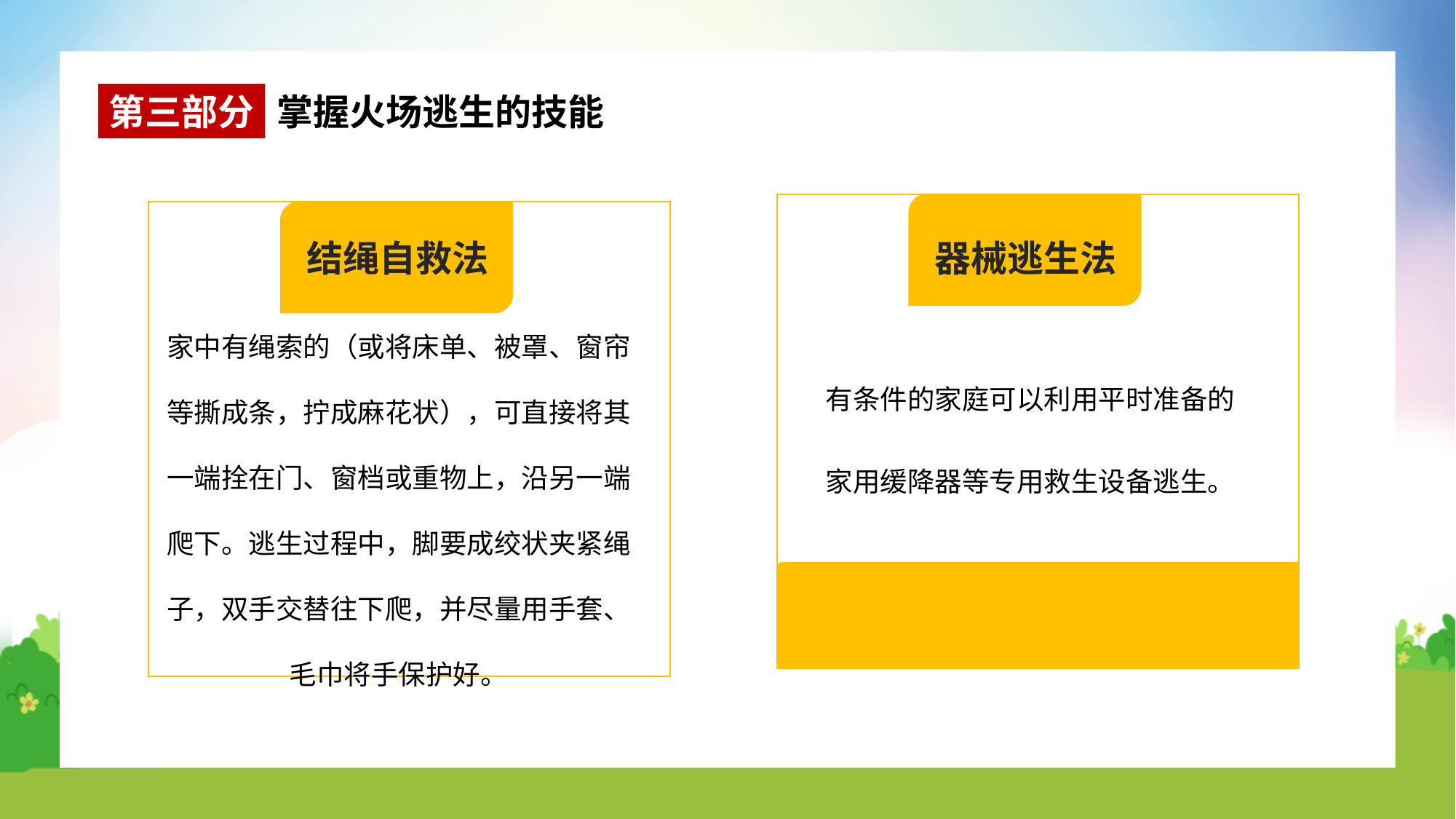

器械逃生法
有条件的家庭可以利用平时准备的家用缓降器等专用救生设备逃生。

结绳自救法
家中有绳索的（或将床单、被罩、窗帘等撕成条，拧成麻花状），可直接将其一端拴在门、窗档或重物上，沿另一端爬下。逃生过程中，脚要成绞状夹紧绳子，双手交替往下爬，并尽量用手套、毛巾将手保护好。